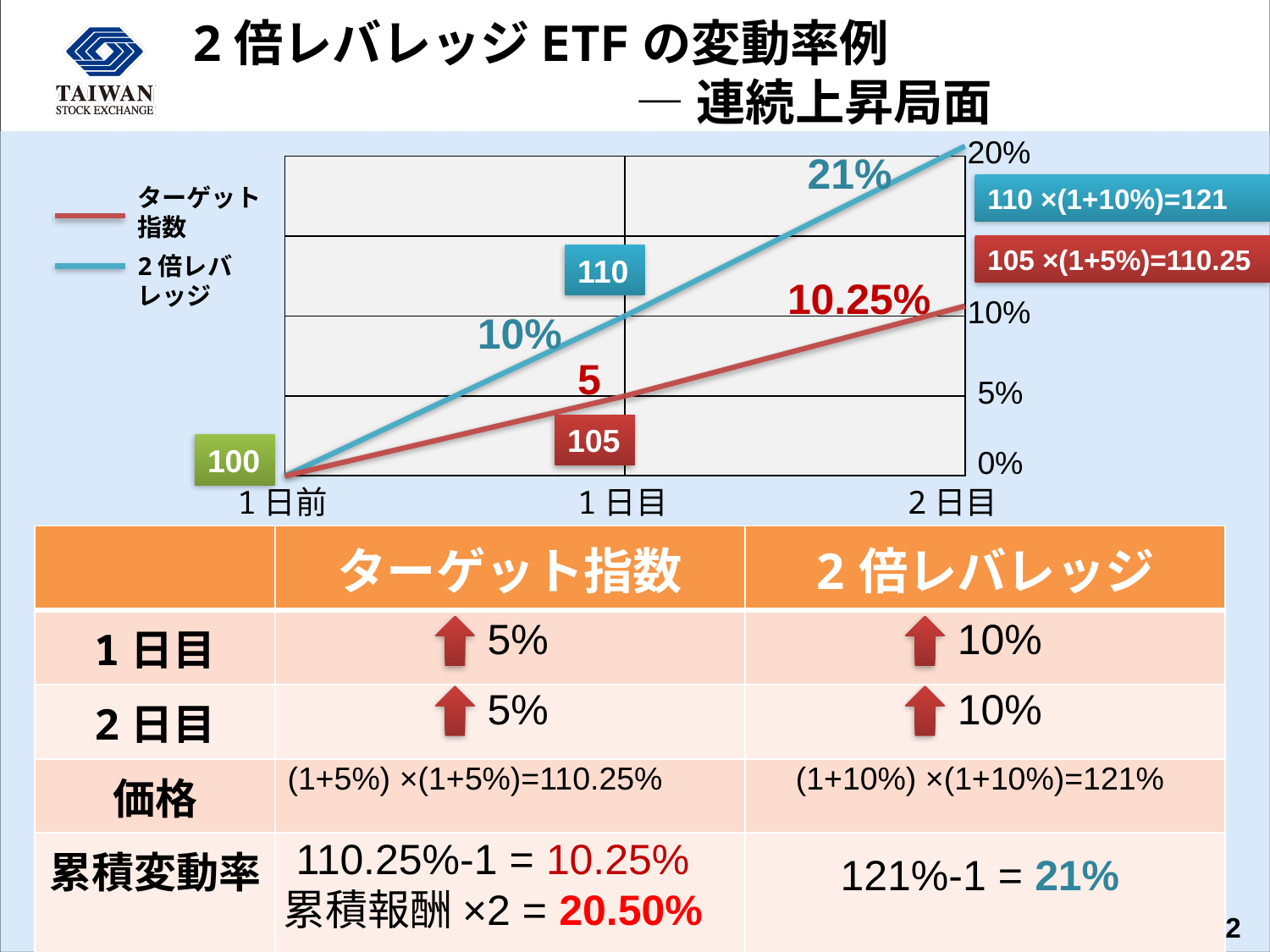

2倍レバレッジETFの変動率例
—連続上昇局面
20%
21%
|  |  |
| --- | --- |
|  |  |
|  |  |
|  |  |
110 ×(1+10%)=121
ターゲット指数
105 ×(1+5%)=110.25
2倍レバレッジ
110
10.25%
10%
10%
5%
5%
105
100
0%
1日前
1日目
2日目
|  | ターゲット指数 | 2倍レバレッジ |
| --- | --- | --- |
| 1日目 |  |  |
| 2日目 |  |  |
| 価格 |  |  |
| 累積変動率 |  |  |
5%
10%

5%
10%

(1+5%) ×(1+5%)=110.25%
(1+10%) ×(1+10%)=121%
110.25%-1 = 10.25%
累積報酬×2 = 20.50%
121%-1 = 21%
2